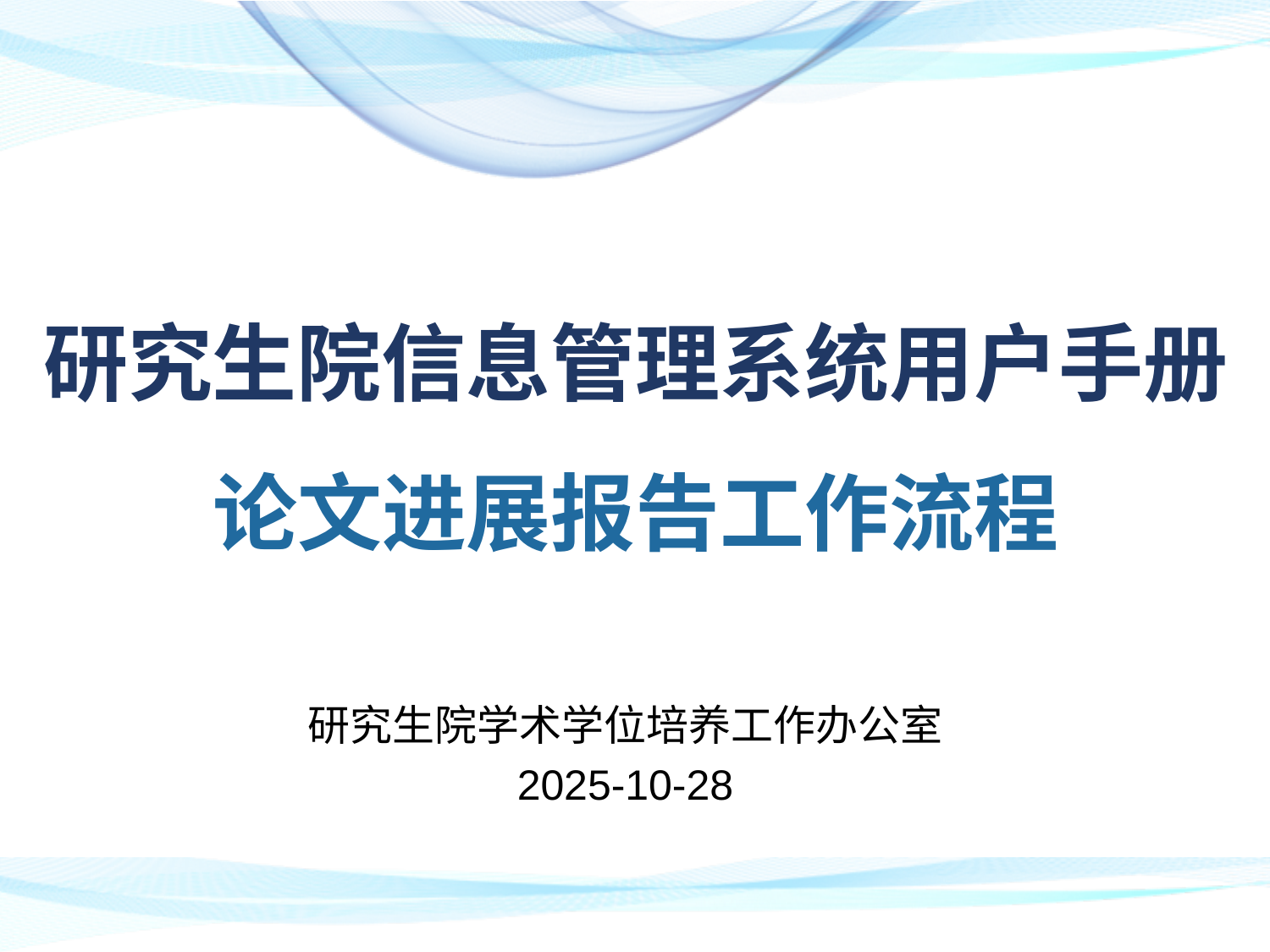

研究生院信息管理系统用户手册
论文进展报告工作流程
研究生院学术学位培养工作办公室
2025-10-28